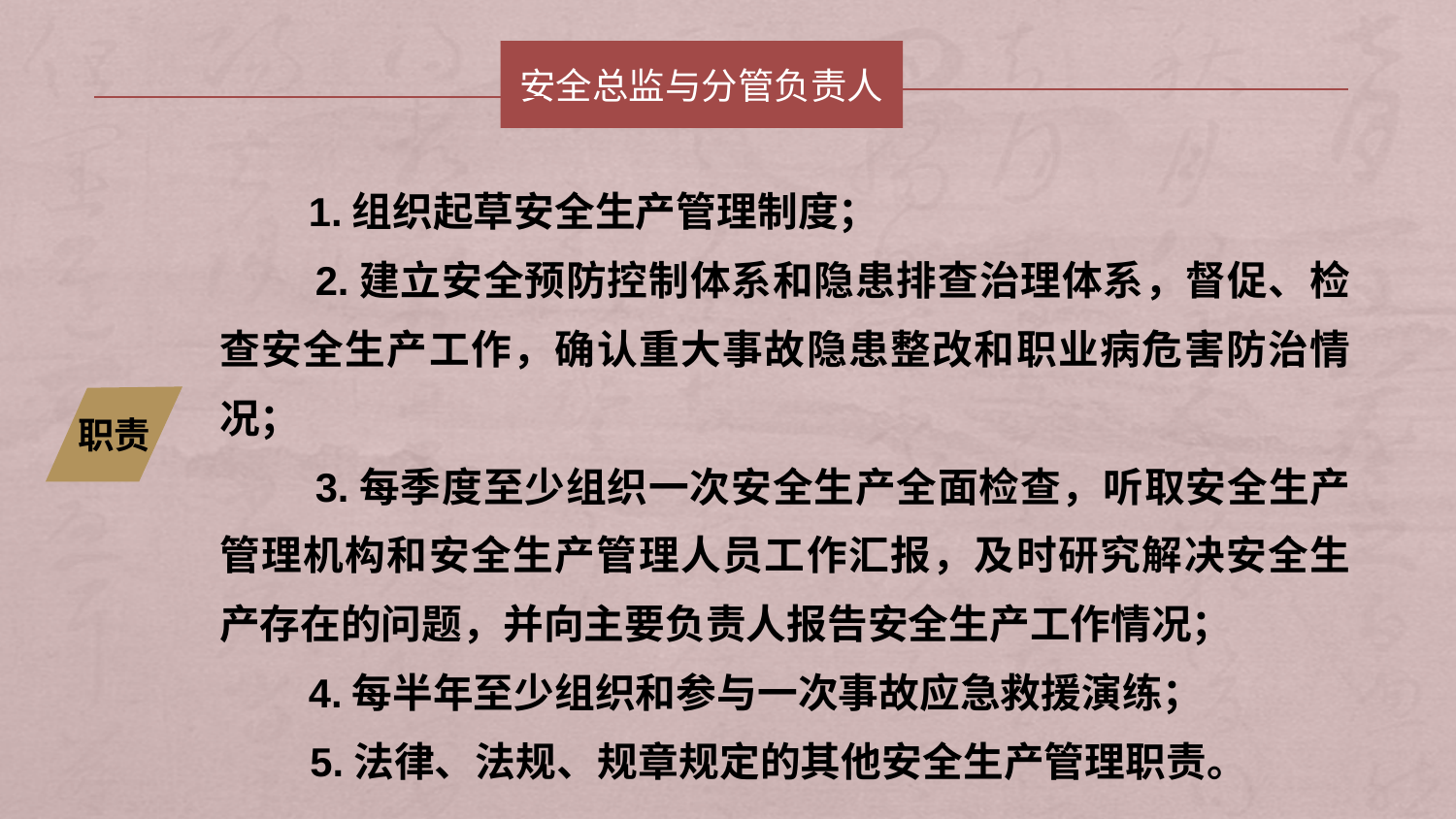

安全总监与分管负责人

        1.组织起草安全生产管理制度；
        2.建立安全预防控制体系和隐患排查治理体系，督促、检查安全生产工作，确认重大事故隐患整改和职业病危害防治情况；
        3.每季度至少组织一次安全生产全面检查，听取安全生产管理机构和安全生产管理人员工作汇报，及时研究解决安全生产存在的问题，并向主要负责人报告安全生产工作情况；
        4.每半年至少组织和参与一次事故应急救援演练；
        5.法律、法规、规章规定的其他安全生产管理职责。

职责